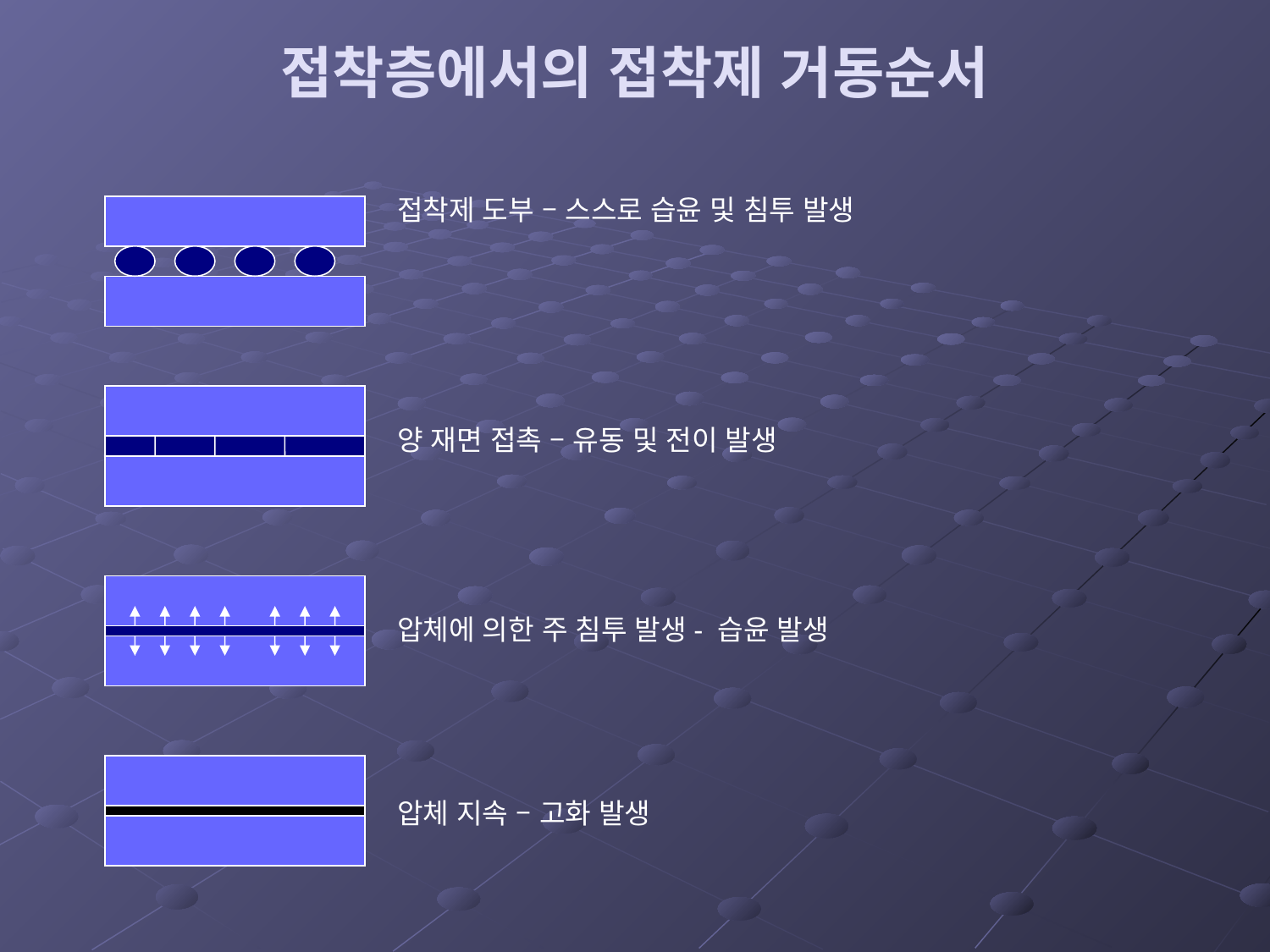

# 접착층에서의 접착제 거동순서
접착제 도부 – 스스로 습윤 및 침투 발생

양 재면 접촉 – 유동 및 전이 발생

압체에 의한 주 침투 발생- 습윤 발생

압체 지속 – 고화 발생